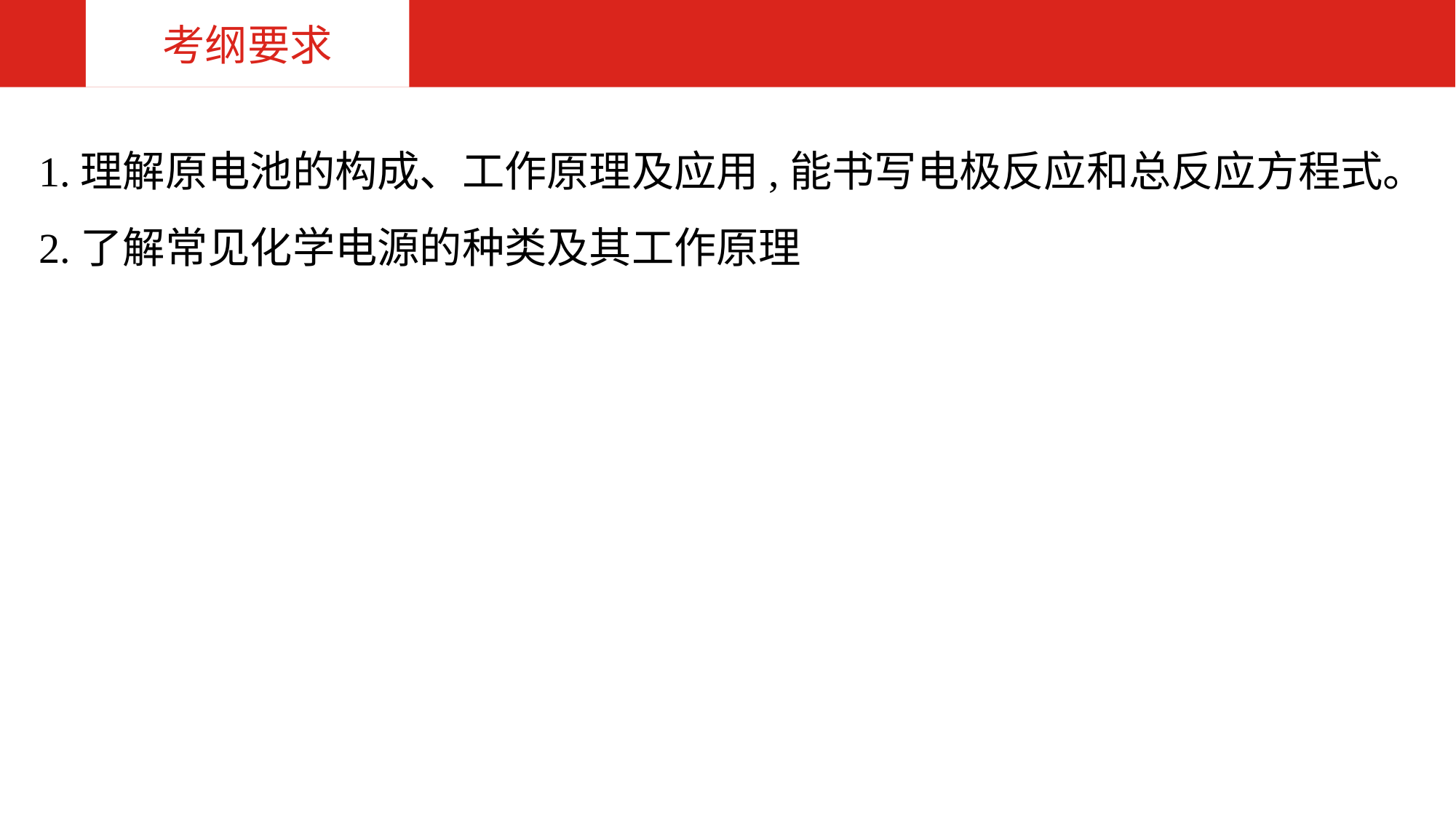

考纲要求
1.理解原电池的构成、工作原理及应用,能书写电极反应和总反应方程式。
2.了解常见化学电源的种类及其工作原理